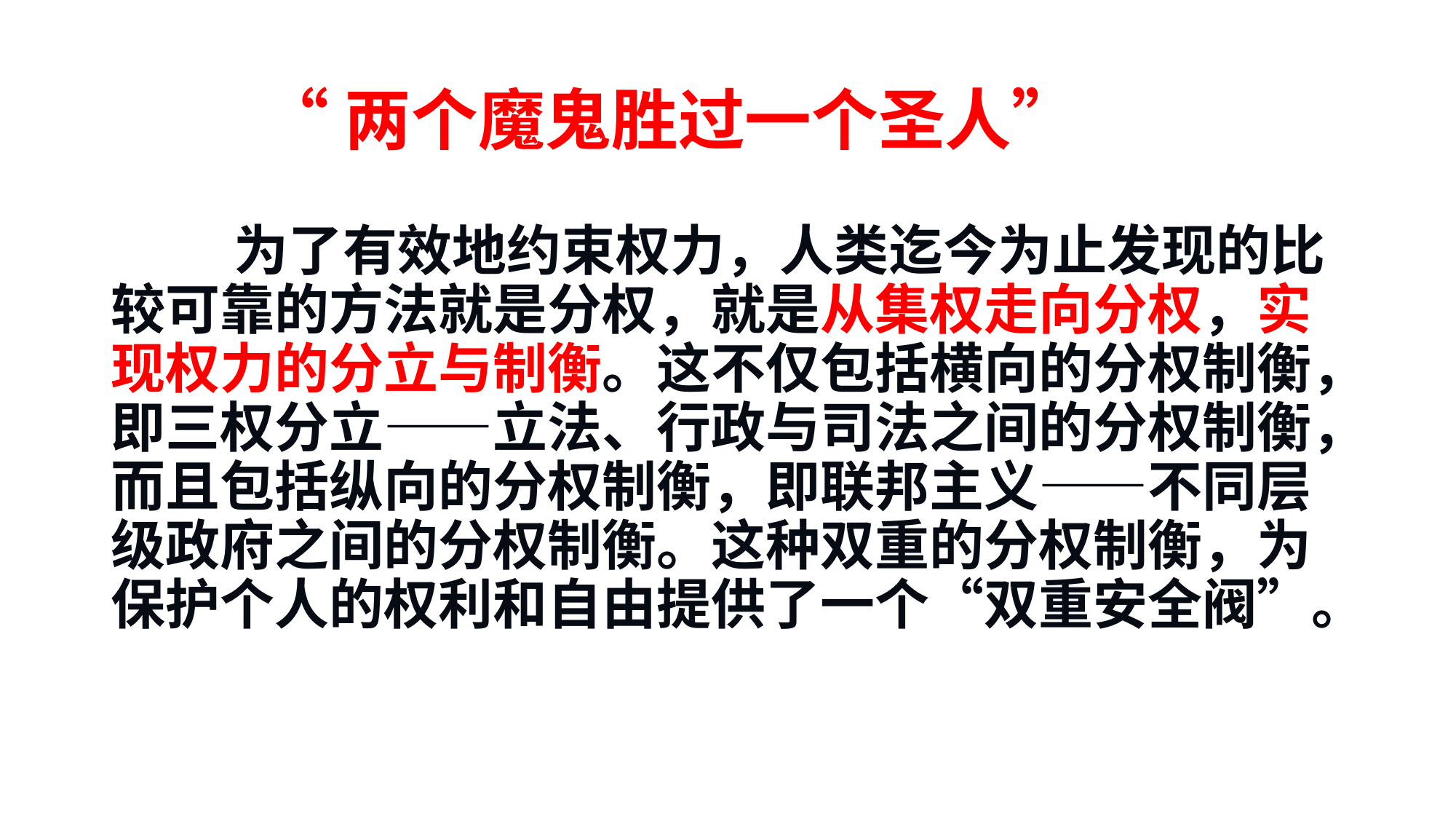

# “两个魔鬼胜过一个圣人”
          为了有效地约束权力，人类迄今为止发现的比较可靠的方法就是分权，就是从集权走向分权，实现权力的分立与制衡。这不仅包括横向的分权制衡，即三权分立——立法、行政与司法之间的分权制衡，而且包括纵向的分权制衡，即联邦主义——不同层级政府之间的分权制衡。这种双重的分权制衡，为保护个人的权利和自由提供了一个“双重安全阀”。